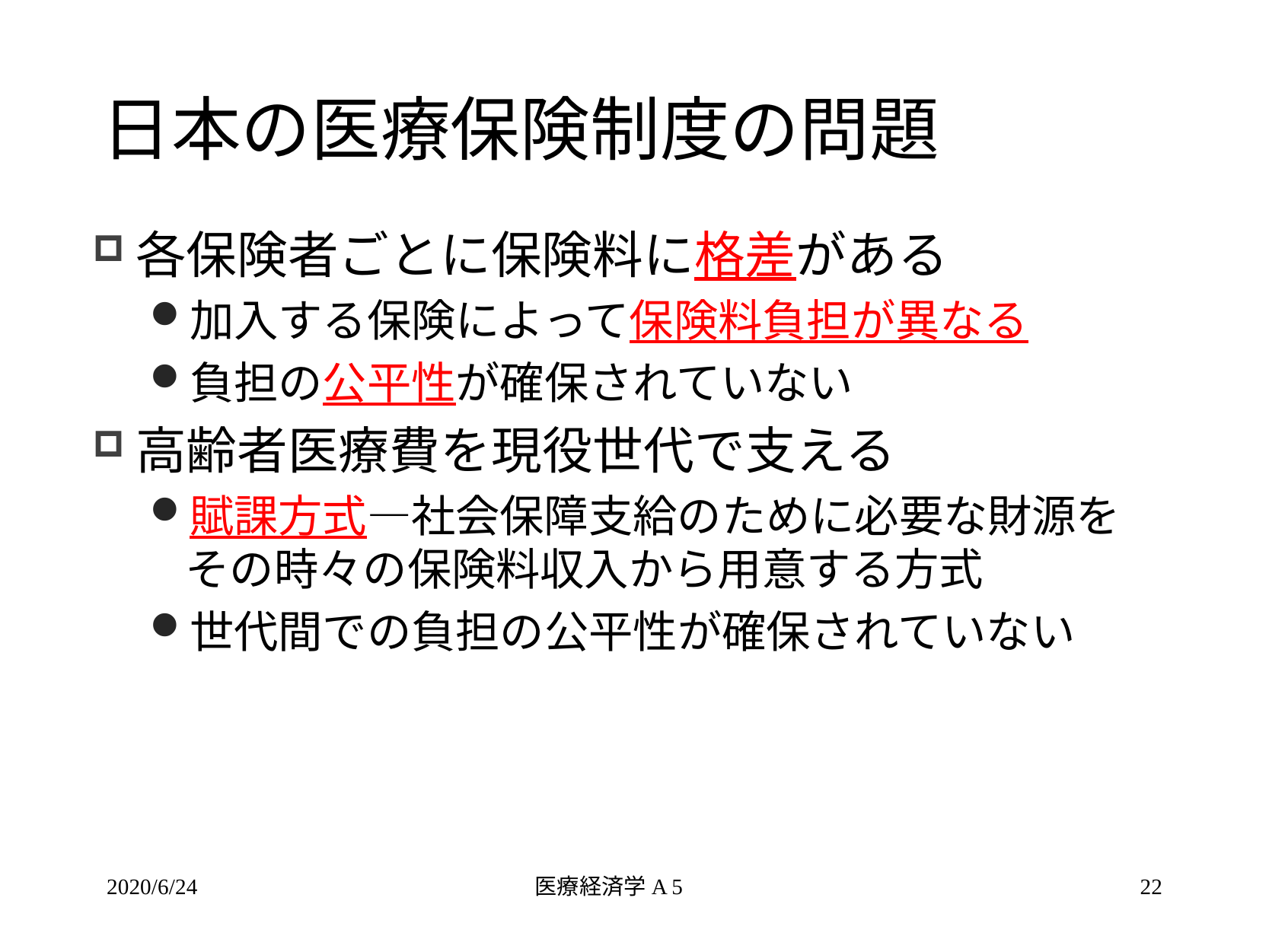

# 日本の医療保険制度の問題
各保険者ごとに保険料に格差がある
加入する保険によって保険料負担が異なる
負担の公平性が確保されていない
高齢者医療費を現役世代で支える
賦課方式―社会保障支給のために必要な財源をその時々の保険料収入から用意する方式
世代間での負担の公平性が確保されていない

2020/6/24
医療経済学A 5
22